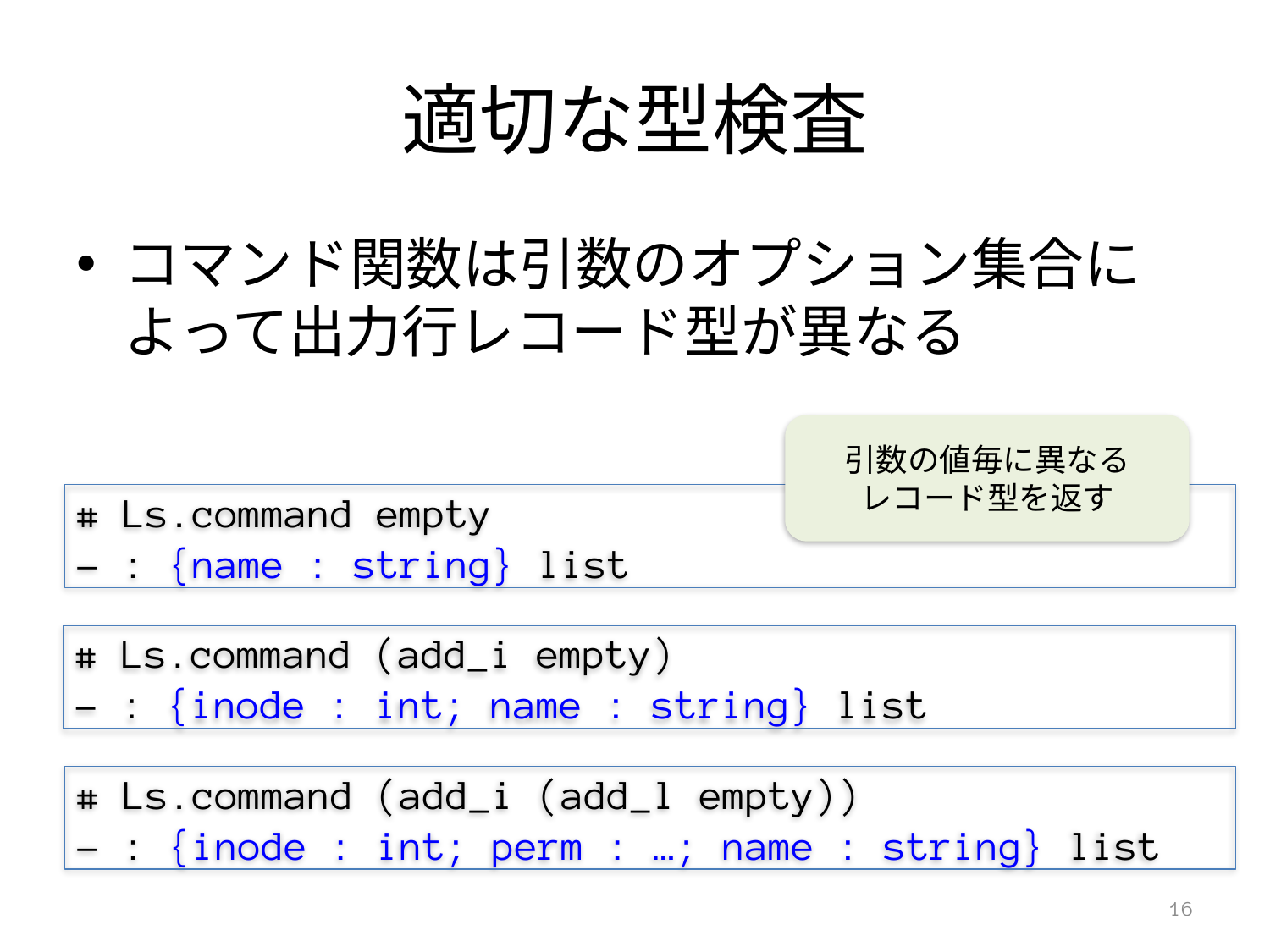

# 適切な型検査
コマンド関数は引数のオプション集合に
よって出力行レコード型が異なる

引数の値毎に異なる
レコード型を返す
# Ls.command empty
- : {name : string} list
# Ls.command (add_i empty)
- : {inode : int; name : string} list
# Ls.command (add_i (add_l empty))
- : {inode : int; perm : …; name : string} list
16